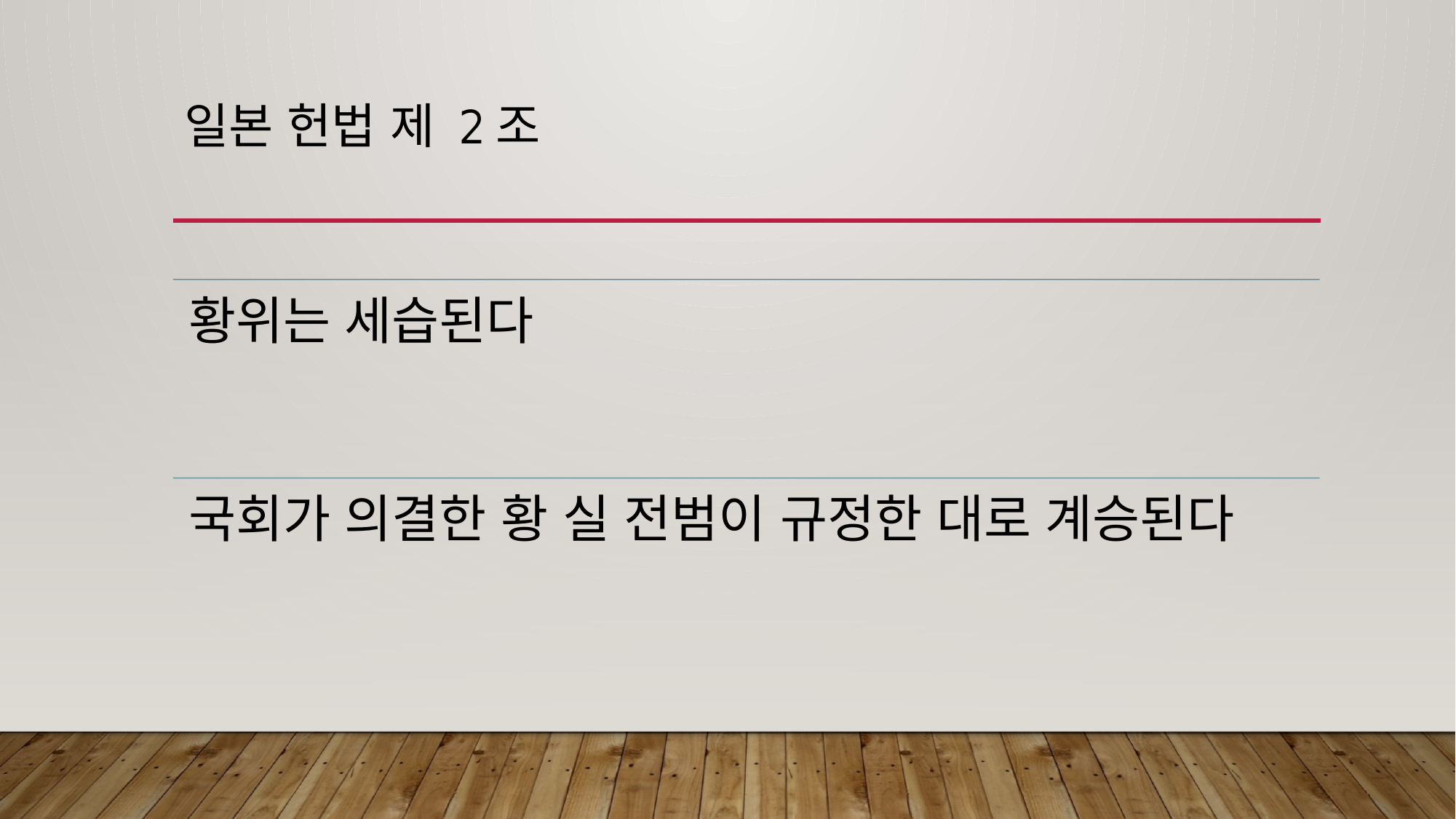

# 일본 헌법 제 2조
황위는 세습된다
국회가 의결한 황 실 전범이 규정한 대로 계승된다